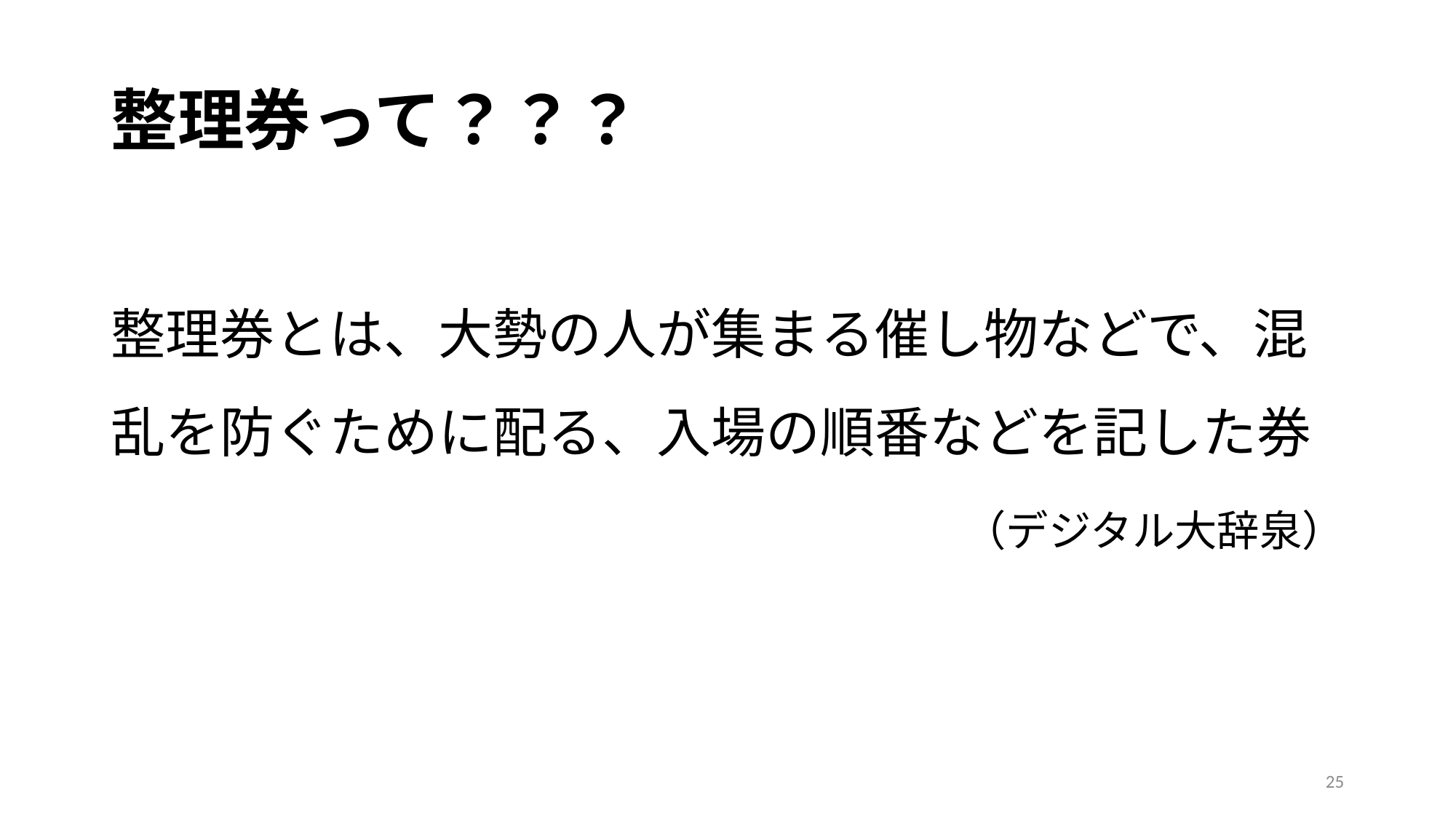

# 整理券って？？？
整理券とは、大勢の人が集まる催し物などで、混乱を防ぐために配る、入場の順番などを記した券
（デジタル大辞泉）

25